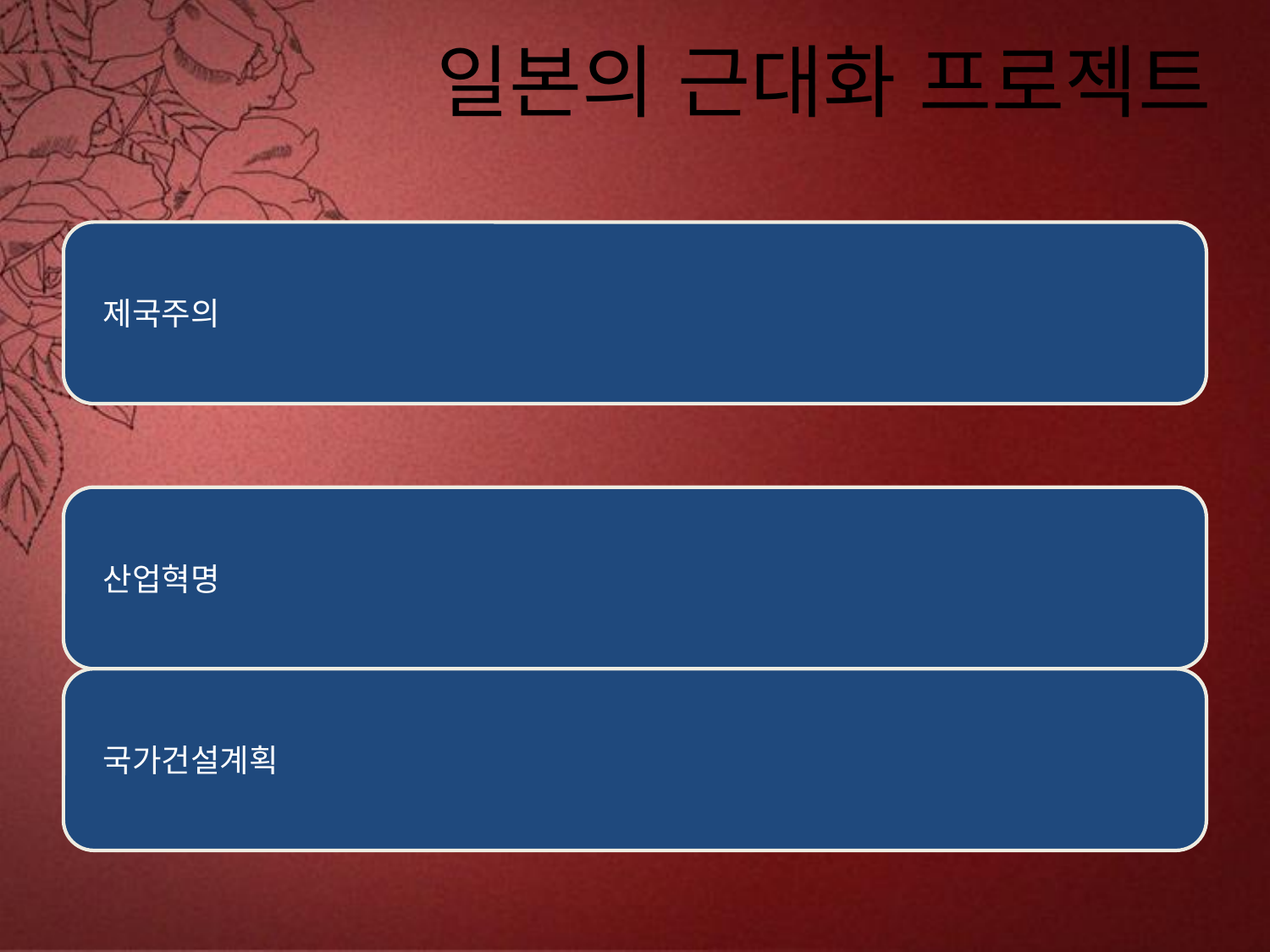

# 일본의 근대화 프로젝트
 제국주의
 산업혁명
 국가건설계획